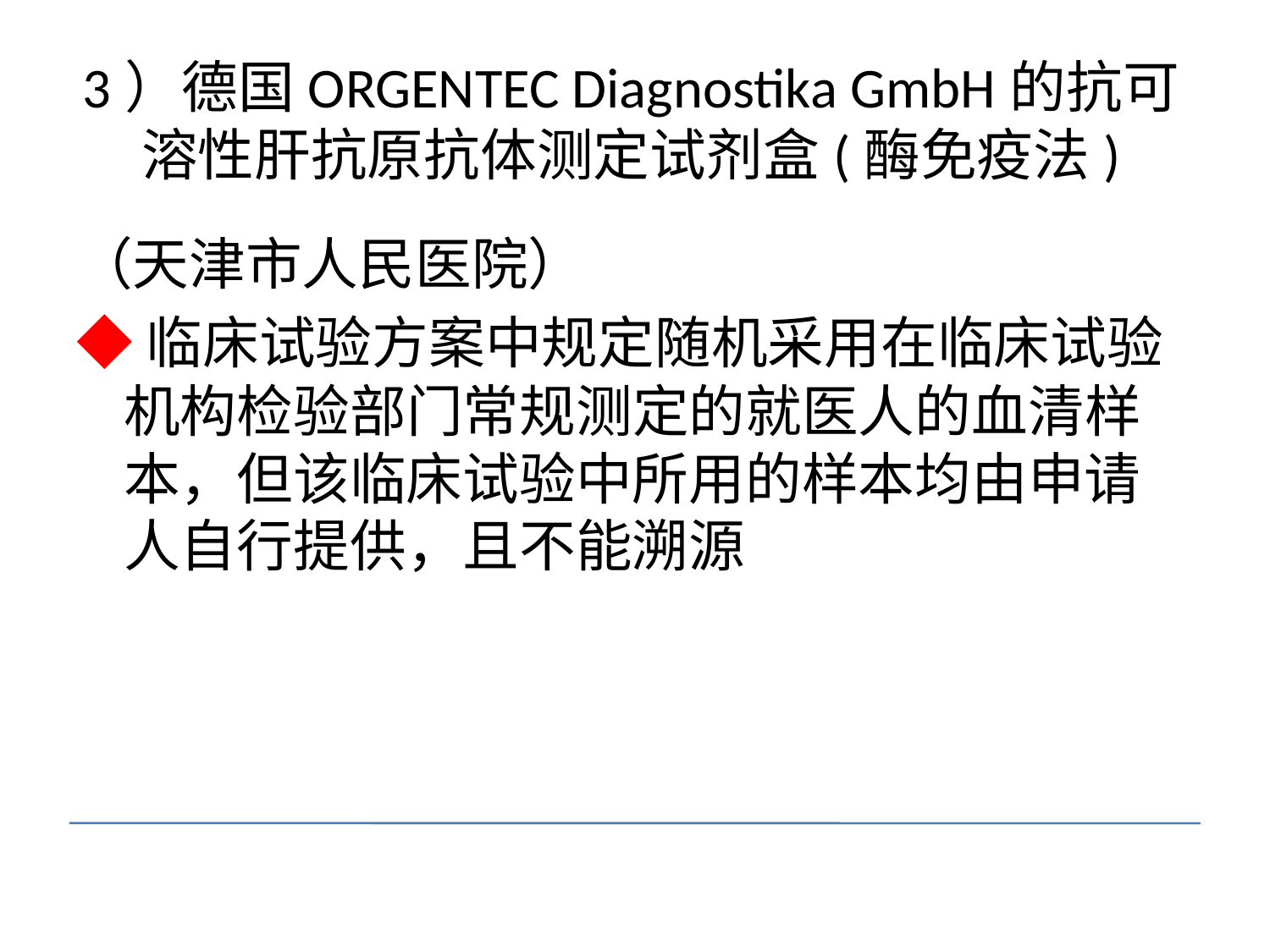

# 3）德国ORGENTEC Diagnostika GmbH的抗可溶性肝抗原抗体测定试剂盒(酶免疫法)
（天津市人民医院）
◆临床试验方案中规定随机采用在临床试验机构检验部门常规测定的就医人的血清样本，但该临床试验中所用的样本均由申请人自行提供，且不能溯源